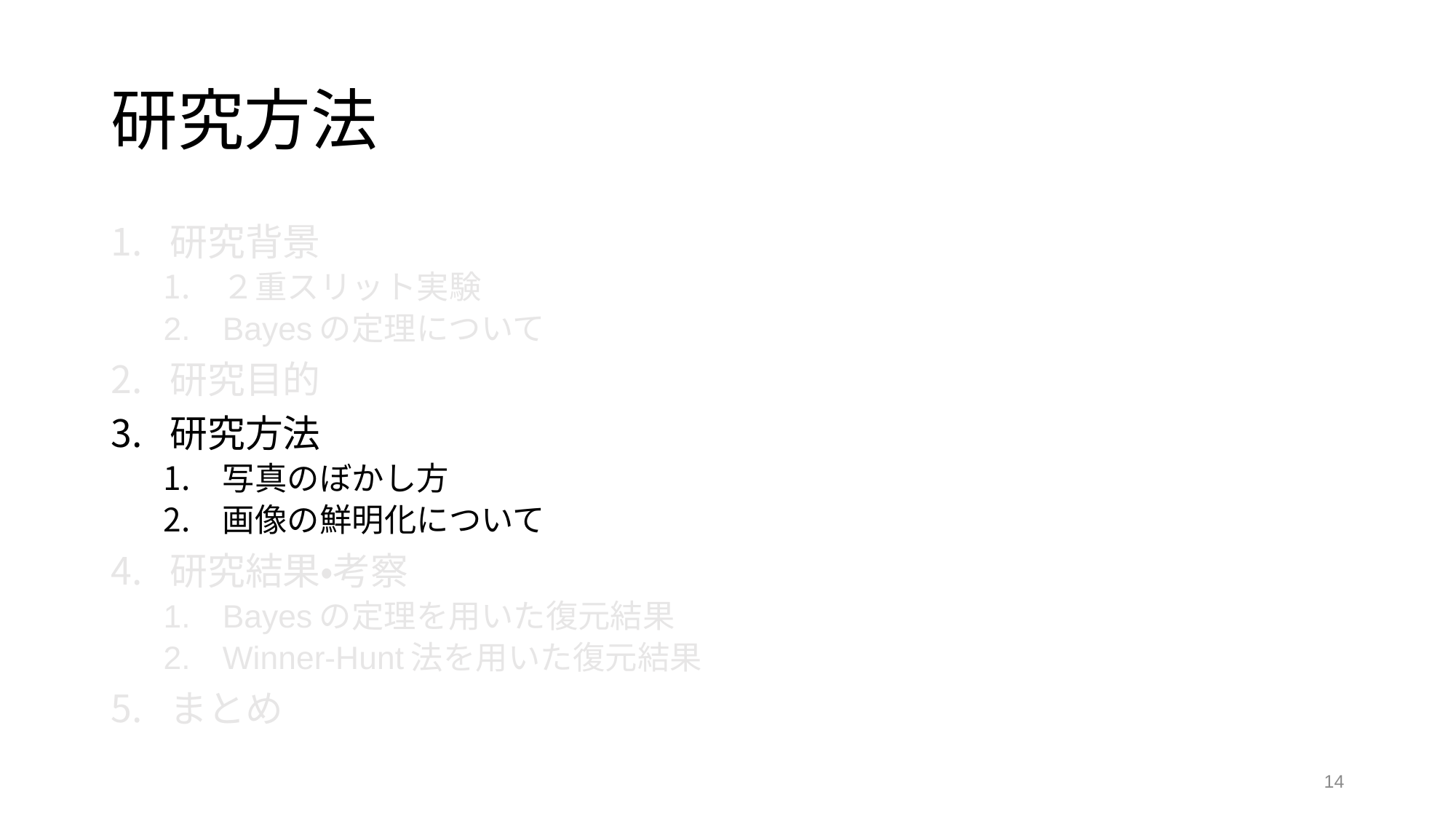

# 研究方法
研究背景
２重スリット実験
Bayesの定理について
研究目的
研究方法
写真のぼかし方
画像の鮮明化について
研究結果・考察
Bayesの定理を用いた復元結果
Winner-Hunt法を用いた復元結果
まとめ

14